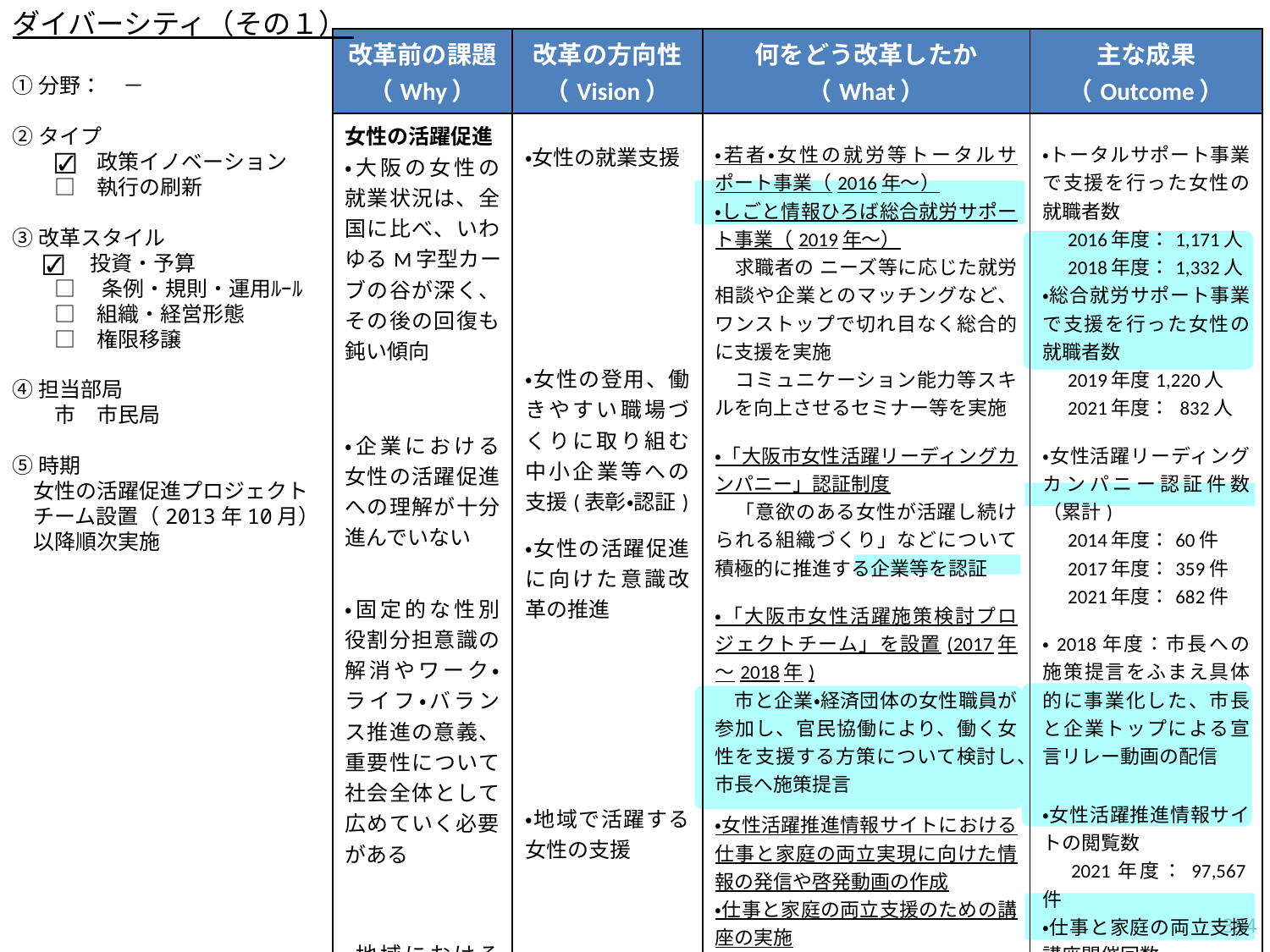

ダイバーシティ（その１）
| 改革前の課題 （Why） | 改革の方向性 （Vision） | 何をどう改革したか （What） | 主な成果 （Outcome） |
| --- | --- | --- | --- |
| 女性の活躍促進 ・大阪の女性の就業状況は、全国に比べ、いわゆるM字型カーブの谷が深く、その後の回復も鈍い傾向 ・企業における女性の活躍促進への理解が十分進んでいない ・固定的な性別役割分担意識の解消やワーク・ライフ・バランス推進の意義、重要性について社会全体として広めていく必要がある ・地域における女性のさらなる活躍が求められている | ・女性の就業支援 ・女性の登用、働きやすい職場づくりに取り組む中小企業等への支援(表彰・認証) ・女性の活躍促進に向けた意識改革の推進 ・地域で活躍する女性の支援 | ・若者・女性の就労等トータルサポート事業（2016年～） ・しごと情報ひろば総合就労サポート事業（2019年～） 　求職者の ニーズ等に応じた就労相談や企業とのマッチングなど、ワンストップで切れ目なく総合的に支援を実施 　コミュニケーション能力等スキルを向上させるセミナー等を実施 ・「大阪市女性活躍リーディングカンパニー」認証制度 　「意欲のある女性が活躍し続けられる組織づくり」などについて積極的に推進する企業等を認証 ・「大阪市女性活躍施策検討プロジェクトチーム」を設置(2017年～2018年) 　市と企業・経済団体の女性職員が参加し、官民協働により、働く女性を支援する方策について検討し、市長へ施策提言 ・女性活躍推進情報サイトにおける仕事と家庭の両立実現に向けた情報の発信や啓発動画の作成 ・仕事と家庭の両立支援のための講座の実施 ・女性チャレンジ応援拠点 　地域で活躍し貢献したい女性を発掘、育成、支援するとともに、地域課題を解決するため起業したい女性等の支援を実施 | ・トータルサポート事業で支援を行った女性の就職者数 　2016年度：1,171人 　2018年度：1,332人 ・総合就労サポート事業で支援を行った女性の就職者数 　2019年度1,220人 　2021年度： 832人 ・女性活躍リーディングカンパニー認証件数（累計) 　2014年度：60件 　2017年度：359件 　2021年度：682件 ・2018年度：市長への施策提言をふまえ具体的に事業化した、市長と企業トップによる宣言リレー動画の配信 ・女性活躍推進情報サイトの閲覧数 　2021年度：97,567件 ・仕事と家庭の両立支援講座開催回数 　2021年度：４回 ・女性チャレンジ応援拠点の利用者数 　2016年度： 366人 　2019年度：1,358人 　2021年度： 550人 |
①分野：　－

②タイプ
　　☑　政策イノベーション
　　□　執行の刷新

③改革スタイル
　  ☑ 　投資・予算
　　□ 　条例・規則・運用ﾙｰﾙ
　　□　組織・経営形態
　　□　権限移譲

④担当部局
　　市　市民局

⑤時期
　女性の活躍促進プロジェクト
　チーム設置（2013年10月）
　以降順次実施

354